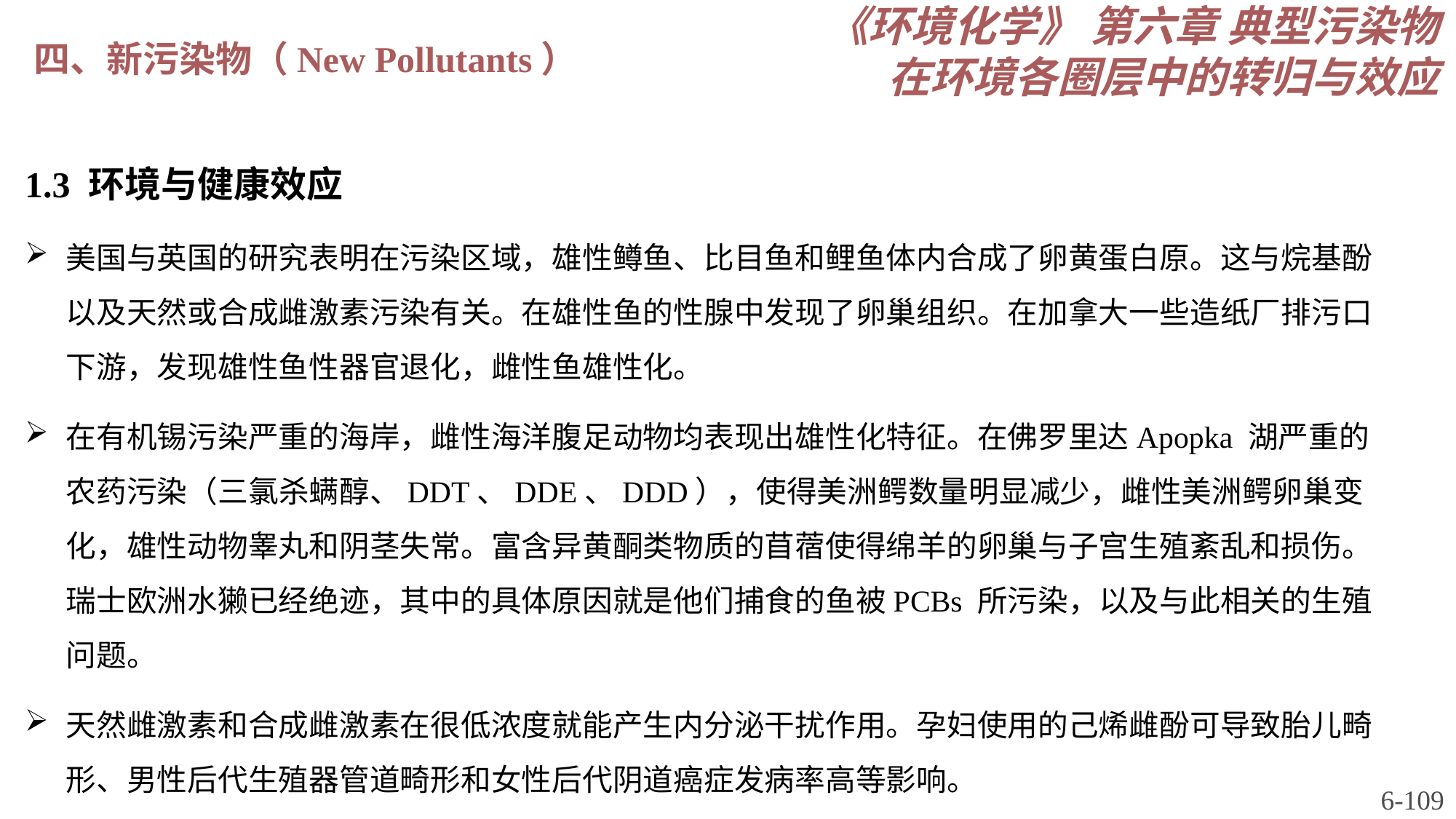

《环境化学》 第六章 典型污染物在环境各圈层中的转归与效应
四、新污染物（New Pollutants）
1.3 环境与健康效应
美国与英国的研究表明在污染区域，雄性鳟鱼、比目鱼和鲤鱼体内合成了卵黄蛋白原。这与烷基酚以及天然或合成雌激素污染有关。在雄性鱼的性腺中发现了卵巢组织。在加拿大一些造纸厂排污口下游，发现雄性鱼性器官退化，雌性鱼雄性化。
在有机锡污染严重的海岸，雌性海洋腹足动物均表现出雄性化特征。在佛罗里达Apopka 湖严重的农药污染（三氯杀螨醇、DDT、DDE、DDD），使得美洲鳄数量明显减少，雌性美洲鳄卵巢变化，雄性动物睾丸和阴茎失常。富含异黄酮类物质的苜蓿使得绵羊的卵巢与子宫生殖紊乱和损伤。瑞士欧洲水獭已经绝迹，其中的具体原因就是他们捕食的鱼被PCBs 所污染，以及与此相关的生殖问题。
天然雌激素和合成雌激素在很低浓度就能产生内分泌干扰作用。孕妇使用的己烯雌酚可导致胎儿畸形、男性后代生殖器管道畸形和女性后代阴道癌症发病率高等影响。
6-109